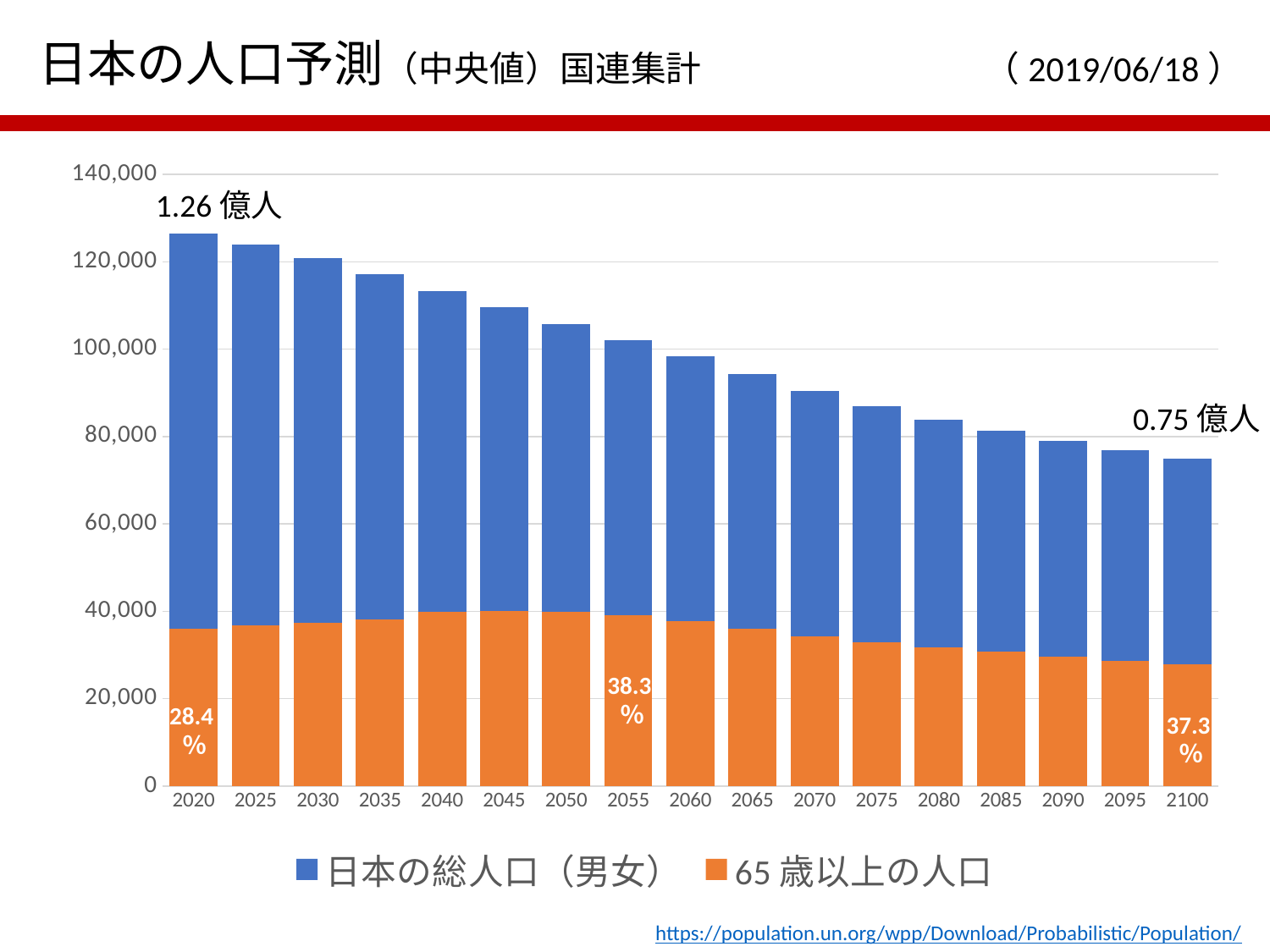

日本の人口予測（中央値）国連集計　　　　　　　　（2019/06/18）

### Chart

| Category |  |  |
|---|---|---|
| 2020 | 126476.458 | 35915.865 |
| 2025 | 123975.981 | 36738.611 |
| 2030 | 120758.056 | 37278.412 |
| 2035 | 117166.138 | 38086.797 |
| 2040 | 113356.481 | 39871.377 |
| 2045 | 109529.352 | 40155.28 |
| 2050 | 105804.023 | 39881.7 |
| 2055 | 102134.984 | 39073.619 |
| 2060 | 98325.804 | 37676.017 |
| 2065 | 94366.259 | 36072.94 |
| 2070 | 90472.359 | 34321.161 |
| 2075 | 86926.934 | 32857.488 |
| 2080 | 83924.568 | 31830.735 |
| 2085 | 81338.411 | 30721.442 |
| 2090 | 79047.116 | 29657.549 |
| 2095 | 76939.124 | 28722.544 |
| 2100 | 74959.378 | 27943.612 |
1.26億人
0.75億人
38.3％
28.4％
37.3％
https://population.un.org/wpp/Download/Probabilistic/Population/